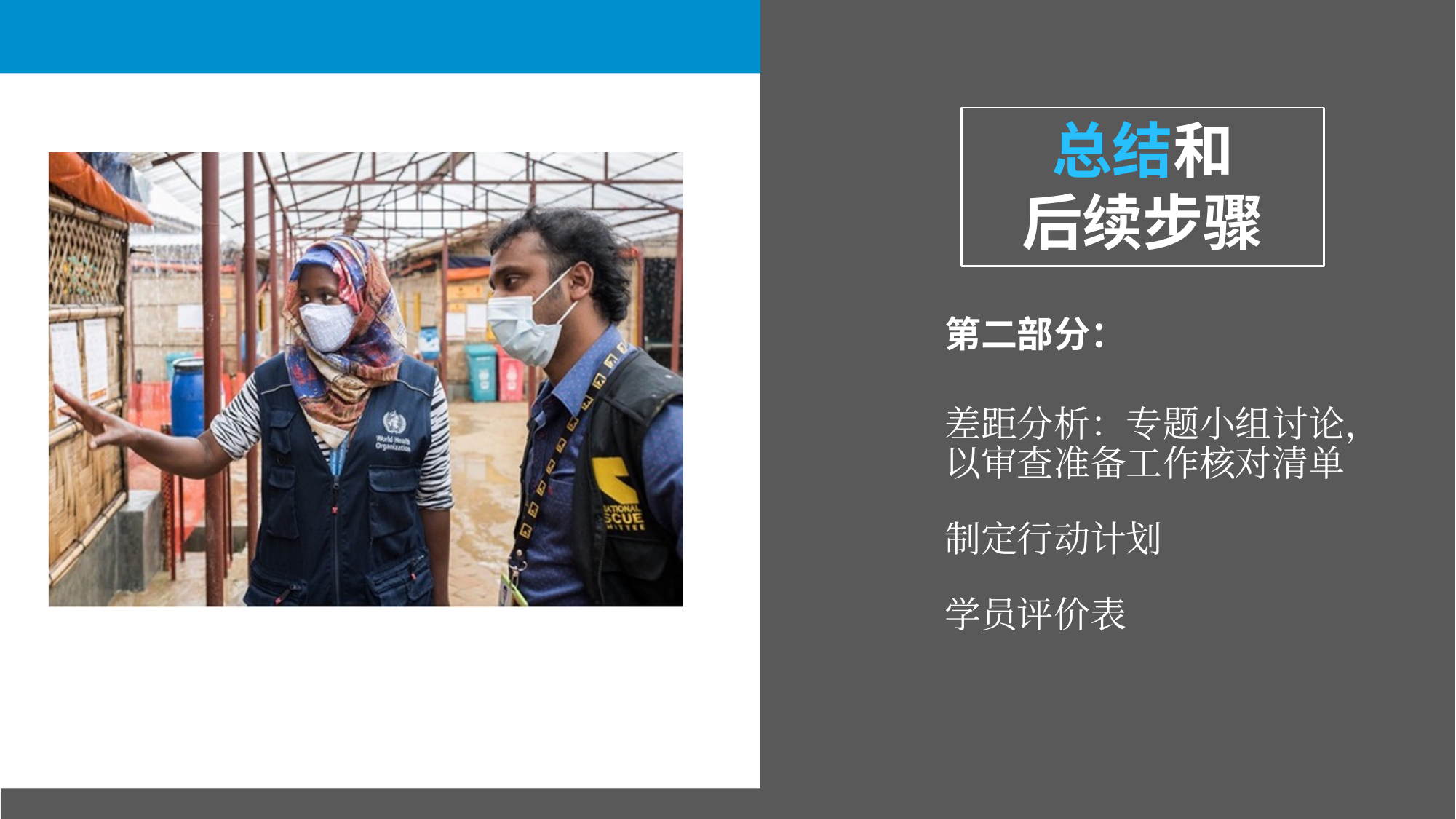

# 总结和 后续步骤

第二部分：

差距分析：专题小组讨论，以审查准备工作核对清单
制定行动计划
学员评价表